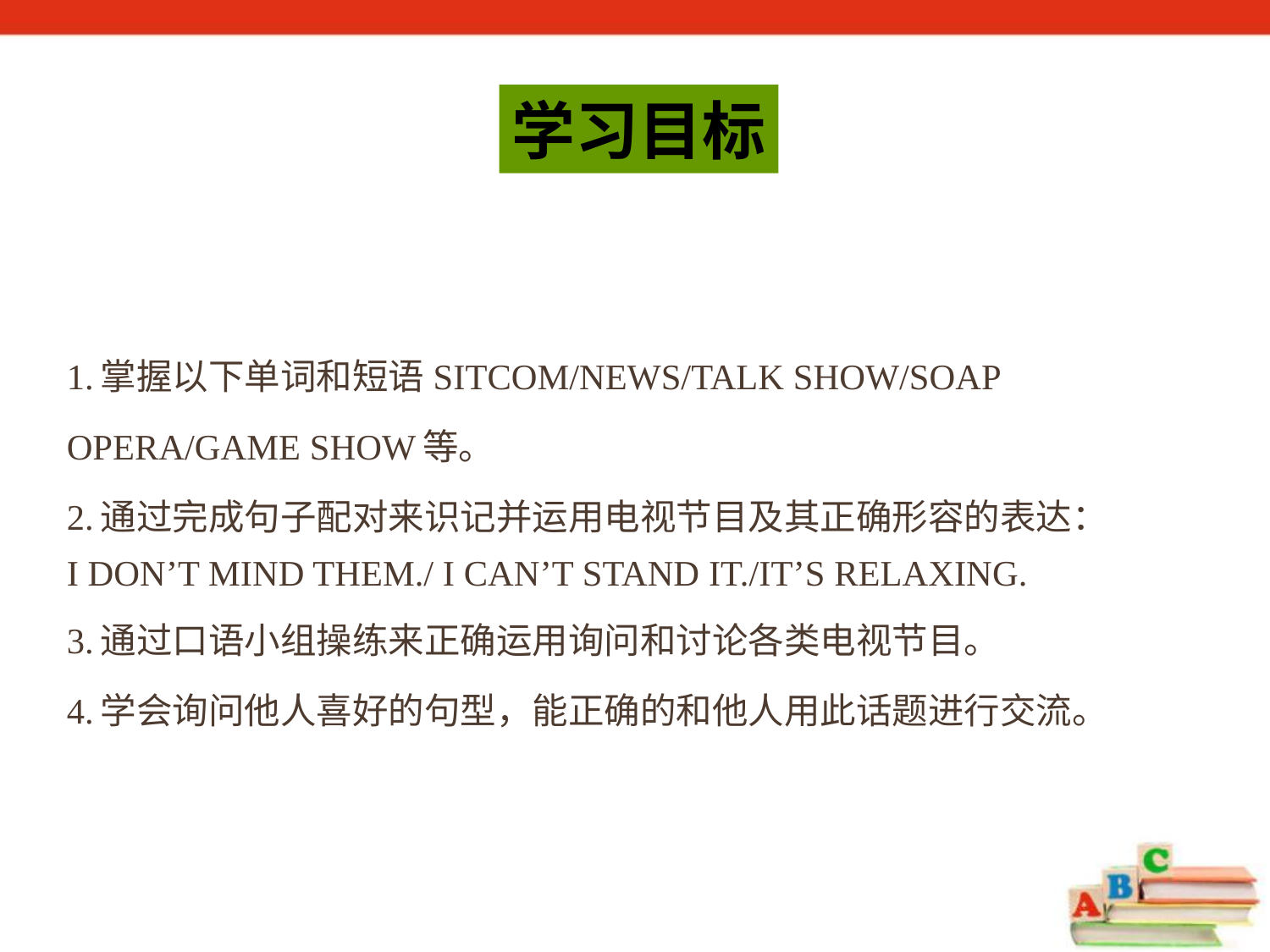

学习目标
# 1.掌握以下单词和短语sitcom/news/talk show/soap opera/game show等。 2.通过完成句子配对来识记并运用电视节目及其正确形容的表达： I don’t mind them./ I can’t stand it./It’s relaxing. 3.通过口语小组操练来正确运用询问和讨论各类电视节目。 4.学会询问他人喜好的句型，能正确的和他人用此话题进行交流。